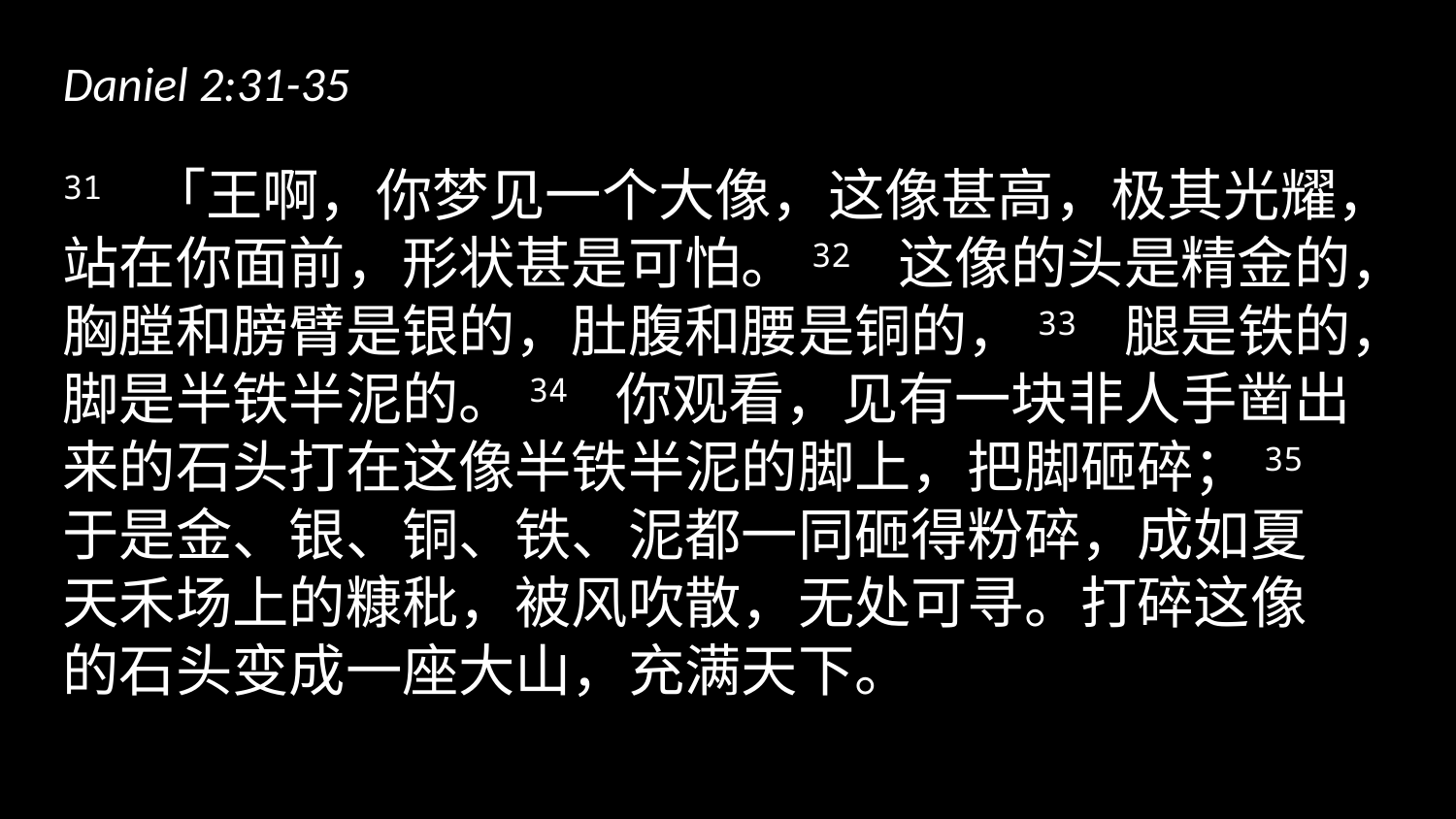

Daniel 2:31-35

31 「王啊，你梦见一个大像，这像甚高，极其光耀，站在你面前，形状甚是可怕。32 这像的头是精金的，胸膛和膀臂是银的，肚腹和腰是铜的，33 腿是铁的，脚是半铁半泥的。34 你观看，见有一块非人手凿出来的石头打在这像半铁半泥的脚上，把脚砸碎；35 于是金、银、铜、铁、泥都一同砸得粉碎，成如夏天禾场上的糠秕，被风吹散，无处可寻。打碎这像的石头变成一座大山，充满天下。